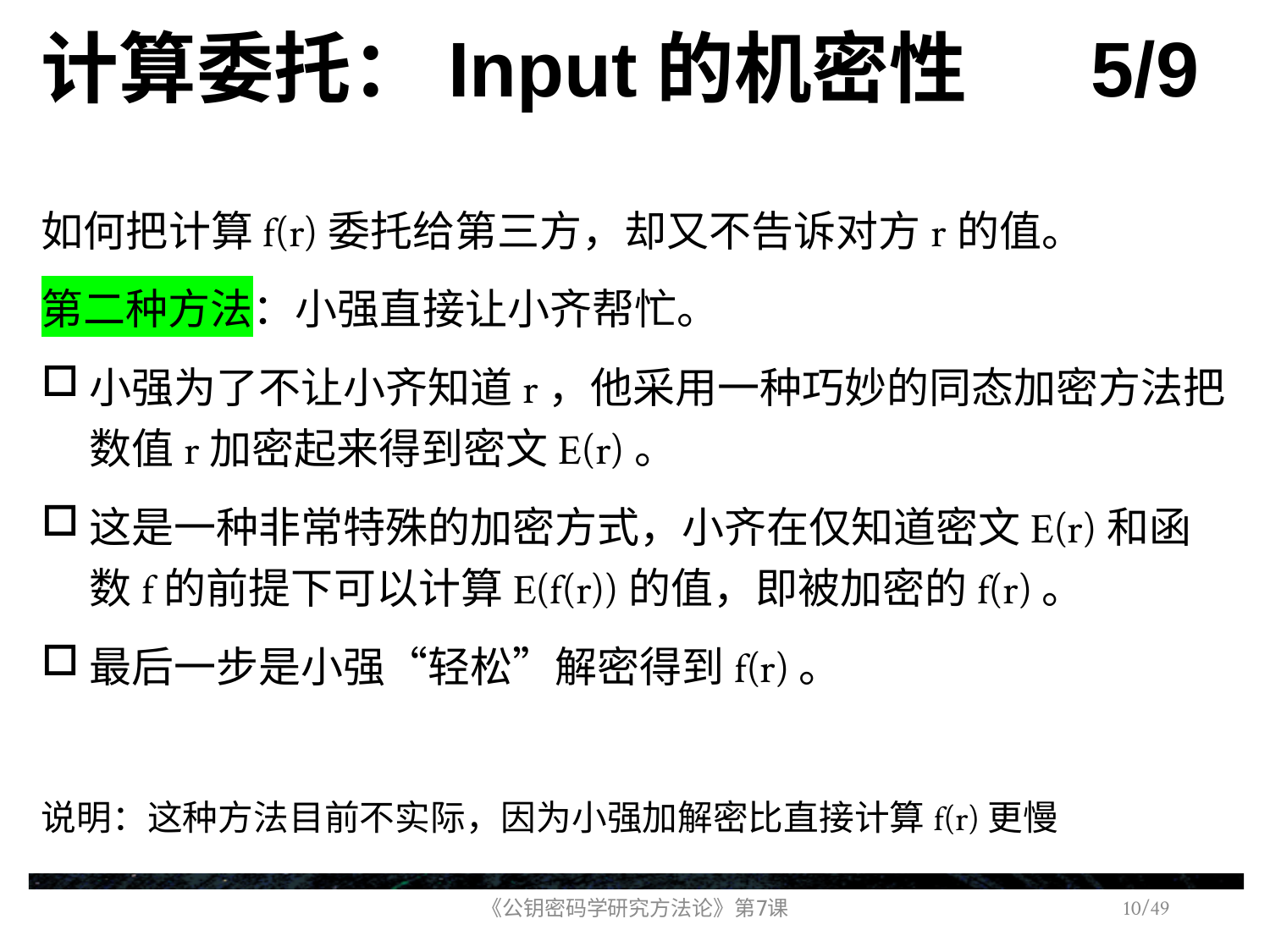

# 计算委托：Input的机密性      5/9
如何把计算f(r)委托给第三方，却又不告诉对方r的值。
第二种方法：小强直接让小齐帮忙。
小强为了不让小齐知道r，他采用一种巧妙的同态加密方法把数值r加密起来得到密文E(r)。
这是一种非常特殊的加密方式，小齐在仅知道密文E(r)和函数f的前提下可以计算E(f(r))的值，即被加密的f(r)。
最后一步是小强“轻松”解密得到f(r)。

说明：这种方法目前不实际，因为小强加解密比直接计算f(r)更慢
《公钥密码学研究方法论》第7课
10/49